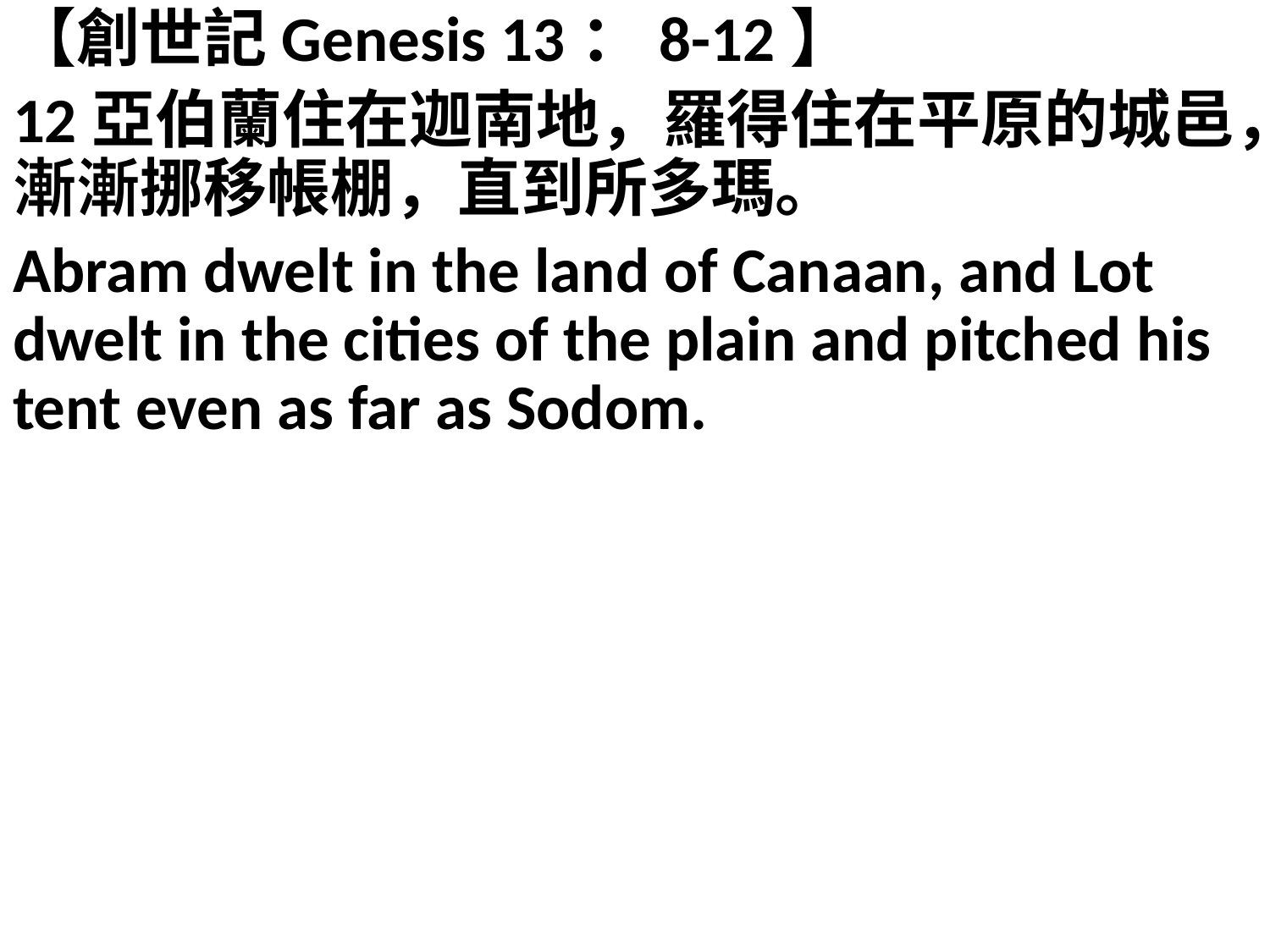

【創世記Genesis 13：8-12】
12亞伯蘭住在迦南地，羅得住在平原的城邑，漸漸挪移帳棚，直到所多瑪。
Abram dwelt in the land of Canaan, and Lot dwelt in the cities of the plain and pitched his tent even as far as Sodom.